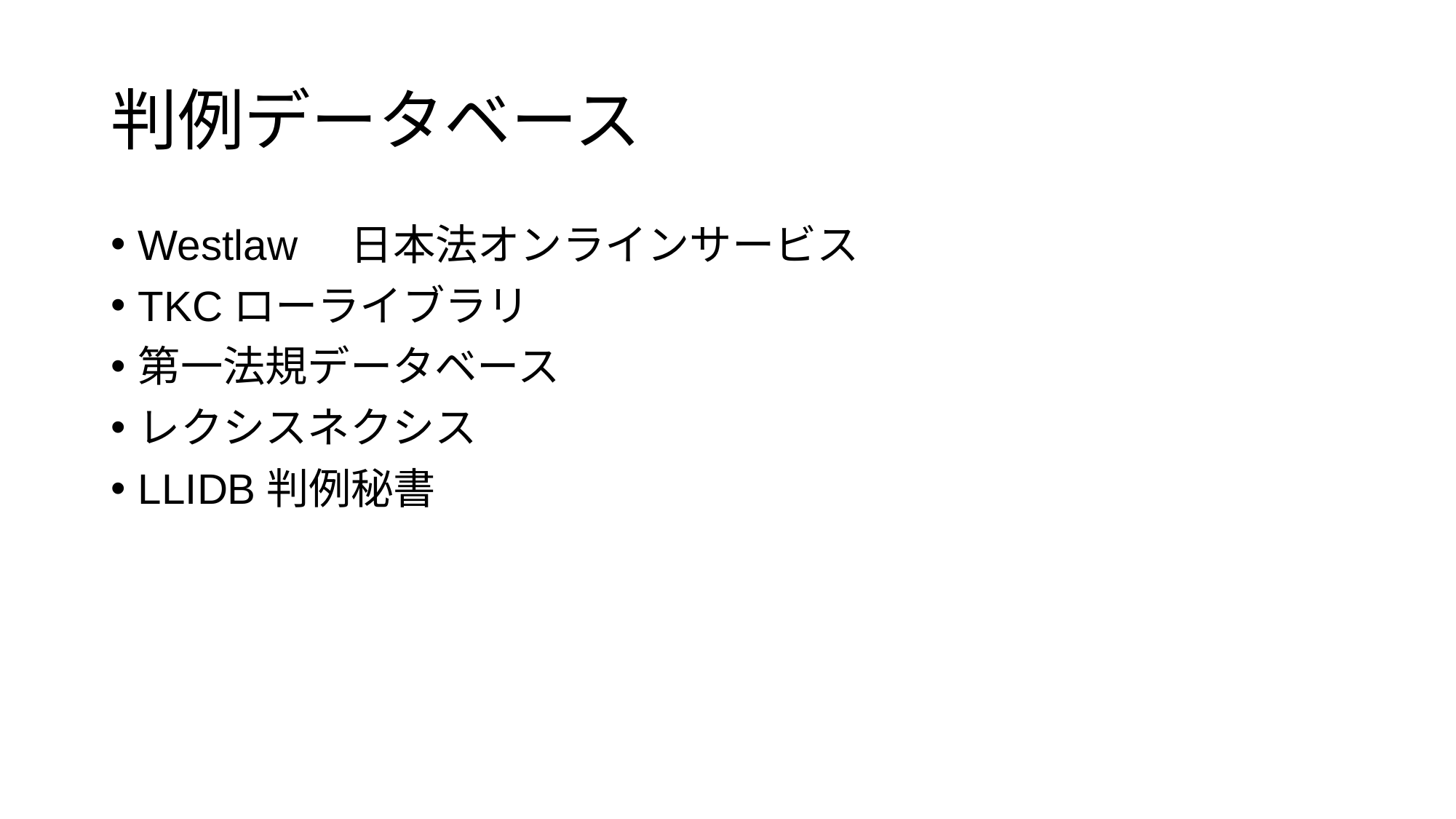

# 判例データベース
Westlaw　日本法オンラインサービス
TKCローライブラリ
第一法規データベース
レクシスネクシス
LLIDB判例秘書